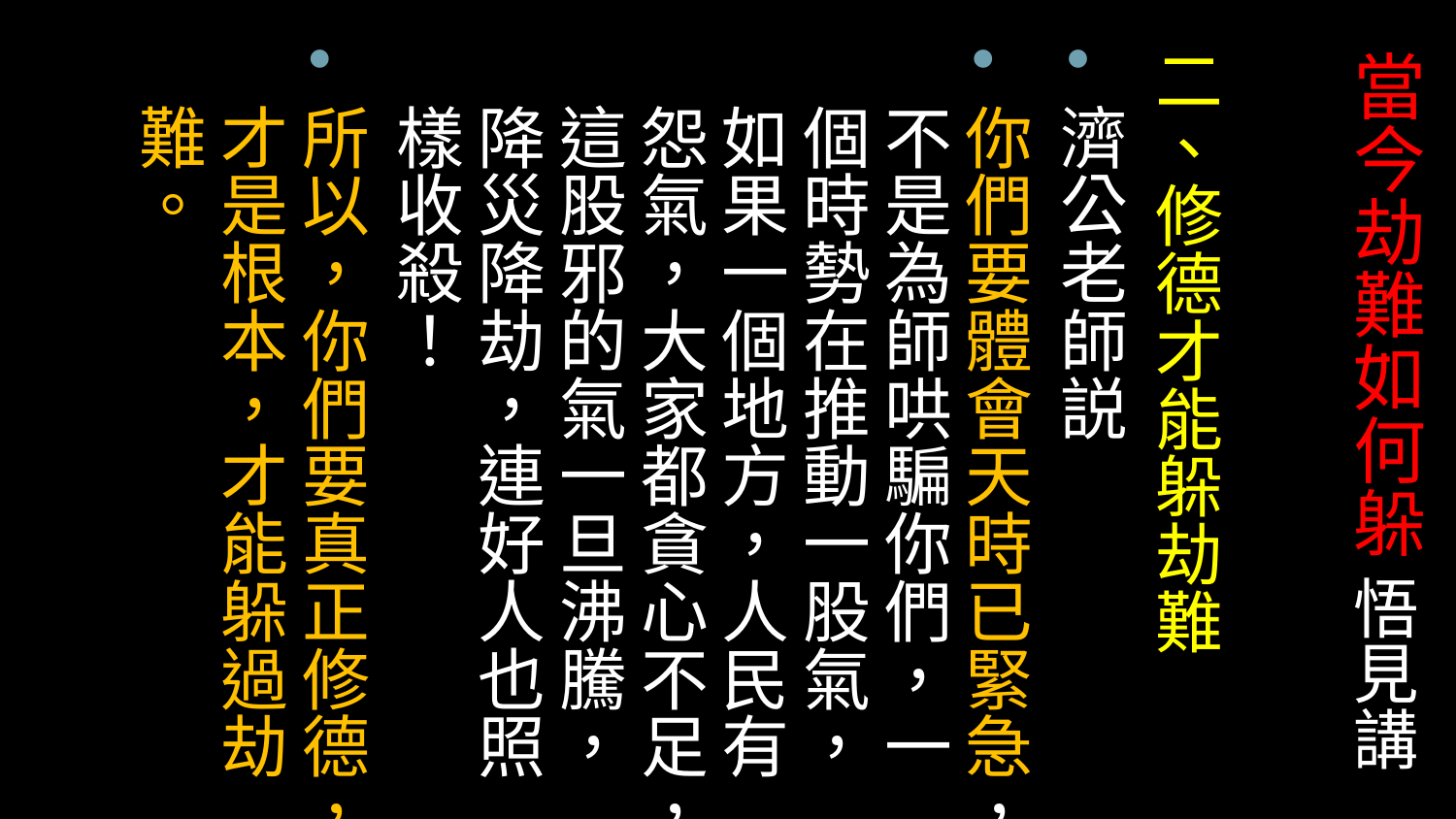

二、修德才能躲劫難
濟公老師説
你們要體會天時已緊急，不是為師哄騙你們，一個時勢在推動一股氣，如果一個地方，人民有怨氣，大家都貪心不足，這股邪的氣一旦沸騰，降災降劫，連好人也照樣收殺！
所以，你們要真正修德，才是根本，才能躲過劫難。

# 當今劫難如何躲 悟見講